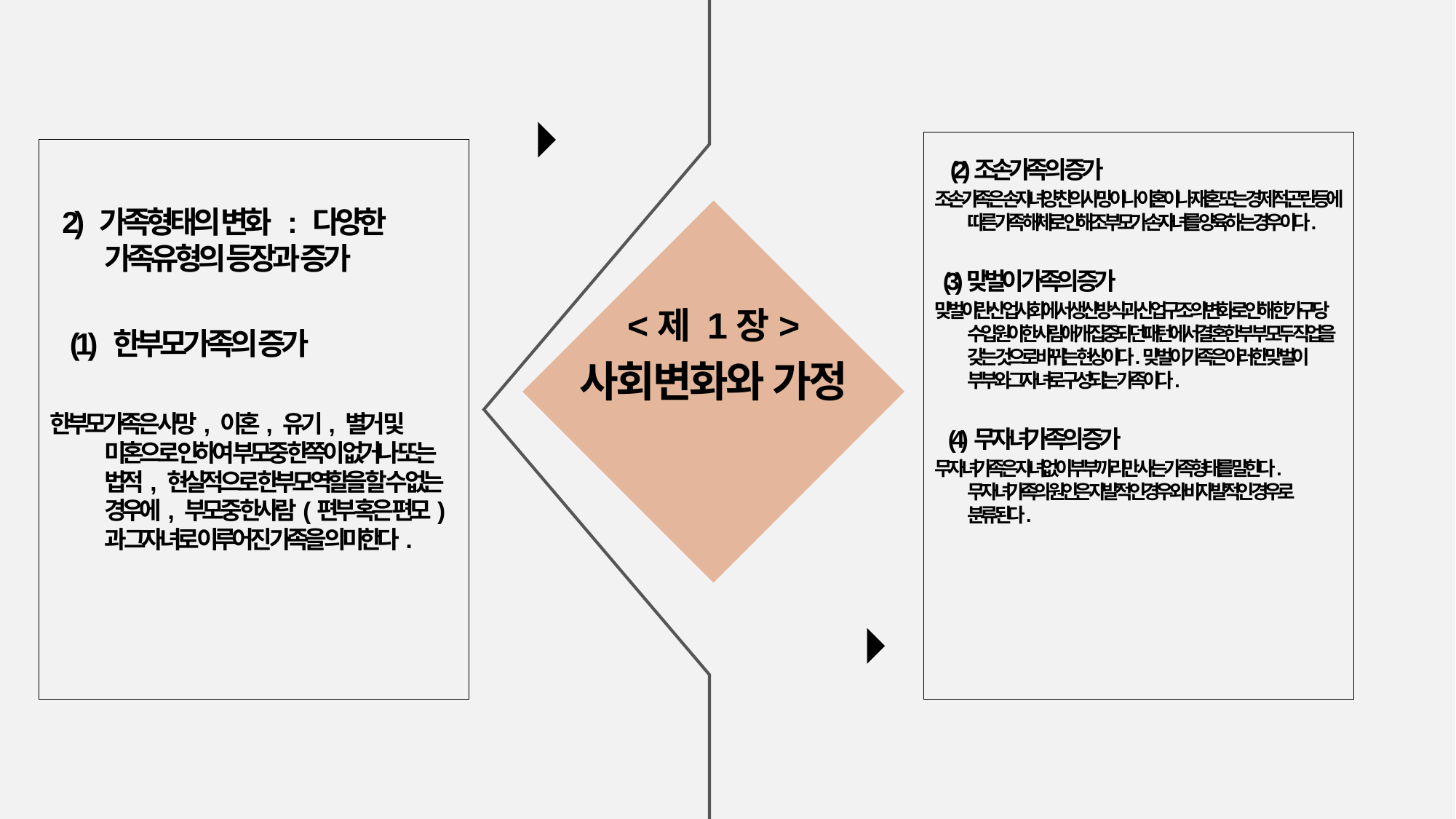

(2) 조손가족의 증가
조손가족은 손자녀양친의 사망이나 이혼이나 재혼 또는 경제적 곤란등에 따른 가족 해체로 인해 조부모가 손자녀를 양육하는 경우이다.

    (3) 맞벌이 가족의 증가
맞벌이란 산업사회에서 생산방식과 산업구조의 변화로 인해 한가구당 수입원이 한사람애개 집중되던 패턴에서 결혼한 부부 모두 직업을 갖는 것으로 바뀌는 현상이다.  맞벌이 가족은 이러한 맞벌이 부부와 그자녀로 구성되는 가족이다.

    (4)  무자녀가족의 증가
무자녀가족은 자녀없이 부부끼리만 사는 가족형태를 말한다.  무자녀가족의 원인은 자발적인 경우와 비자발적인 경우로 분류된다.

  2)  가족형태의 변화  :  다양한 가족유형의 등장과 증가

    (1)  한부모가족의 증가

한부모가족은 사망,  이혼,  유기,  별거 및 미혼으로 인하여 부모중 한쪽이 없거나 또는 법적,  현실적으로 한부모역할을 할 수 없는 경우에,  부모중 한사람(편부 혹은 편모)과 그자녀로 이루어진 가족을 의미한다.

<제 1장>
사회변화와 가정

START